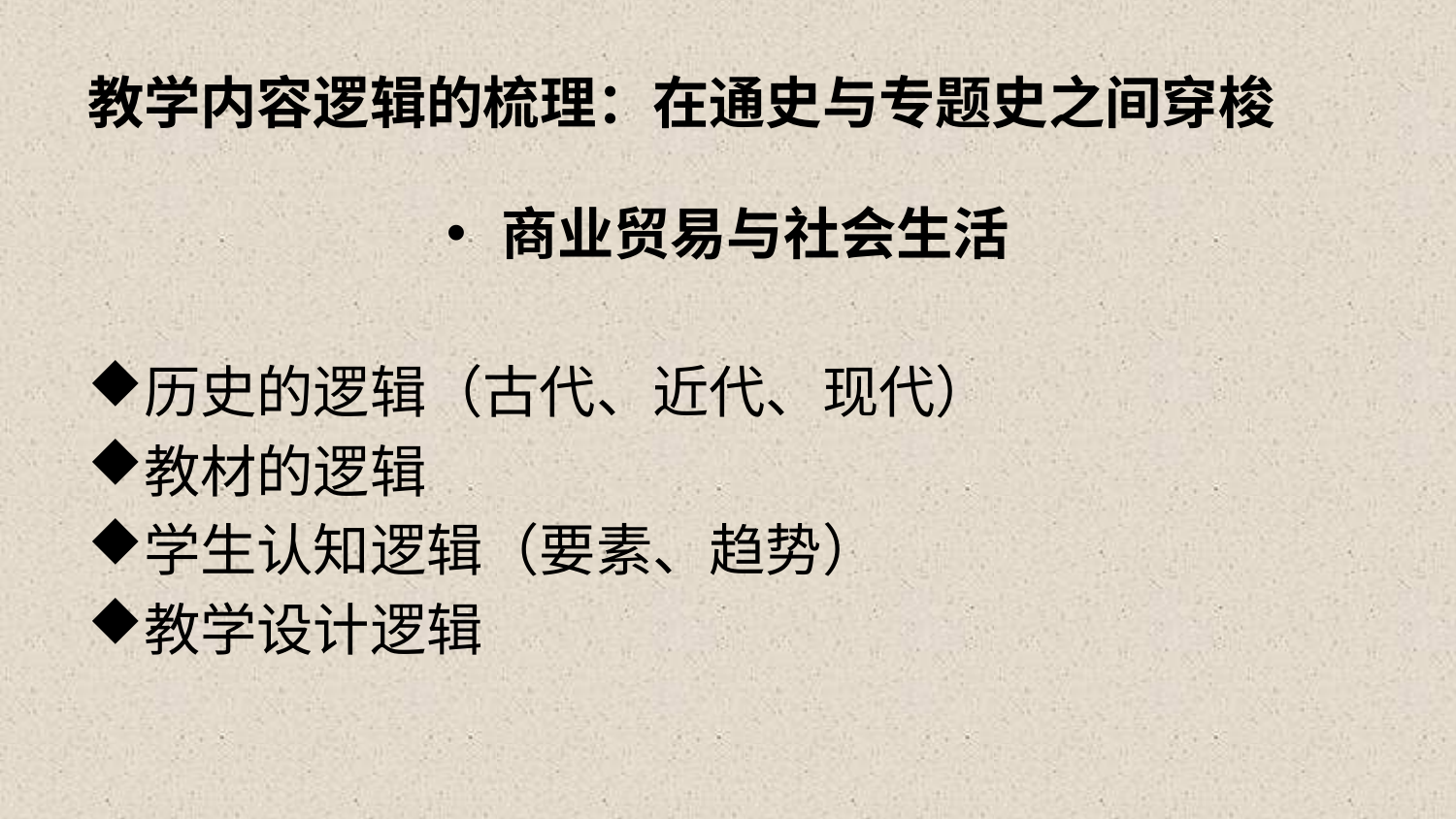

# 教学内容逻辑的梳理：在通史与专题史之间穿梭
商业贸易与社会生活

历史的逻辑（古代、近代、现代）
教材的逻辑
学生认知逻辑（要素、趋势）
教学设计逻辑